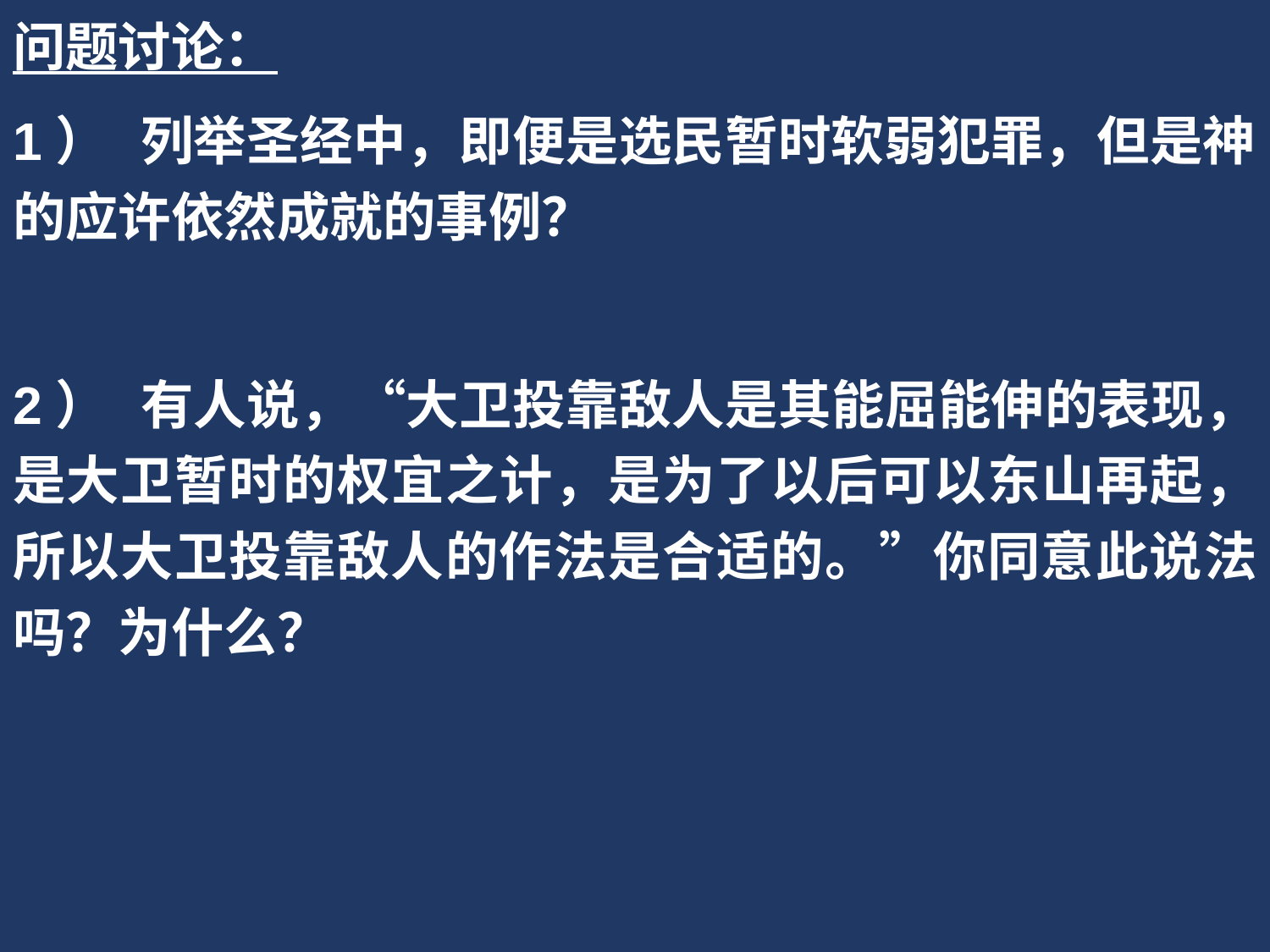

问题讨论：
1）	列举圣经中，即便是选民暂时软弱犯罪，但是神的应许依然成就的事例？

2）	有人说，“大卫投靠敌人是其能屈能伸的表现，是大卫暂时的权宜之计，是为了以后可以东山再起，所以大卫投靠敌人的作法是合适的。”你同意此说法吗？为什么？